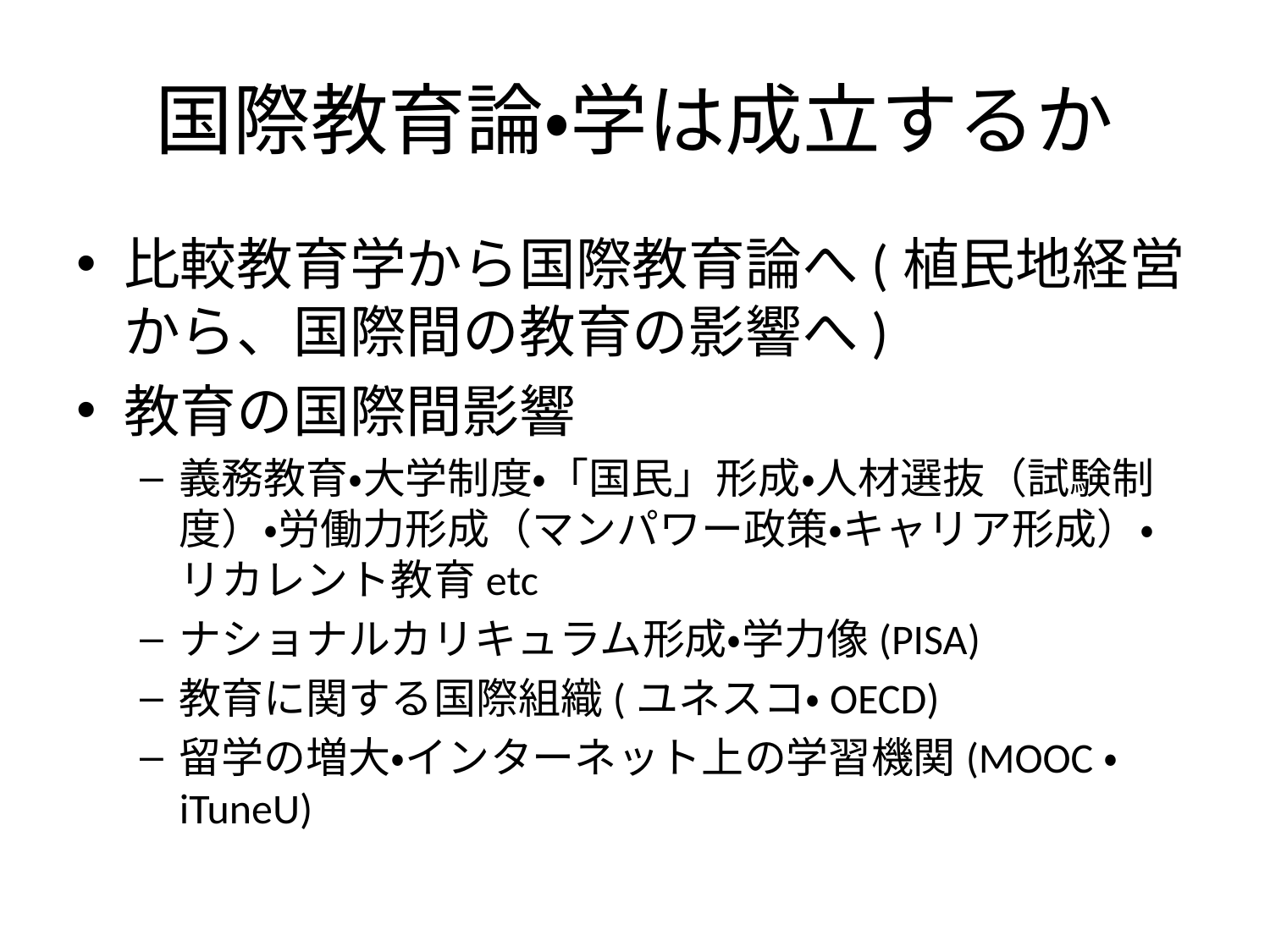

# 国際教育論・学は成立するか
比較教育学から国際教育論へ(植民地経営から、国際間の教育の影響へ)
教育の国際間影響
義務教育・大学制度・「国民」形成・人材選抜（試験制度）・労働力形成（マンパワー政策・キャリア形成）・リカレント教育etc
ナショナルカリキュラム形成・学力像(PISA)
教育に関する国際組織(ユネスコ・OECD)
留学の増大・インターネット上の学習機関(MOOC・iTuneU)